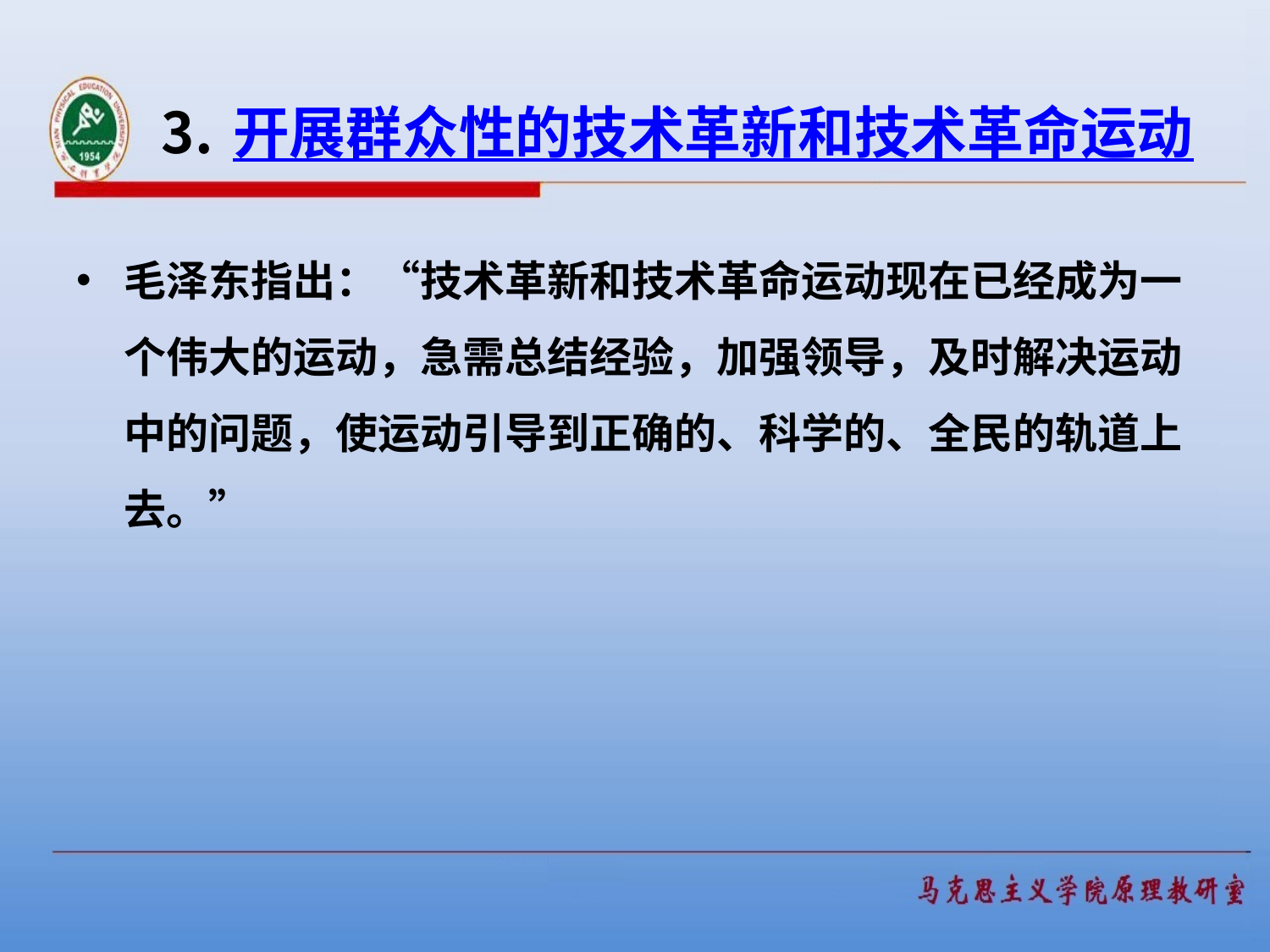

# 开展群众性的技术革新和技术革命运动
毛泽东指出：“技术革新和技术革命运动现在已经成为一个伟大的运动，急需总结经验，加强领导，及时解决运动中的问题，使运动引导到正确的、科学的、全民的轨道上去。”